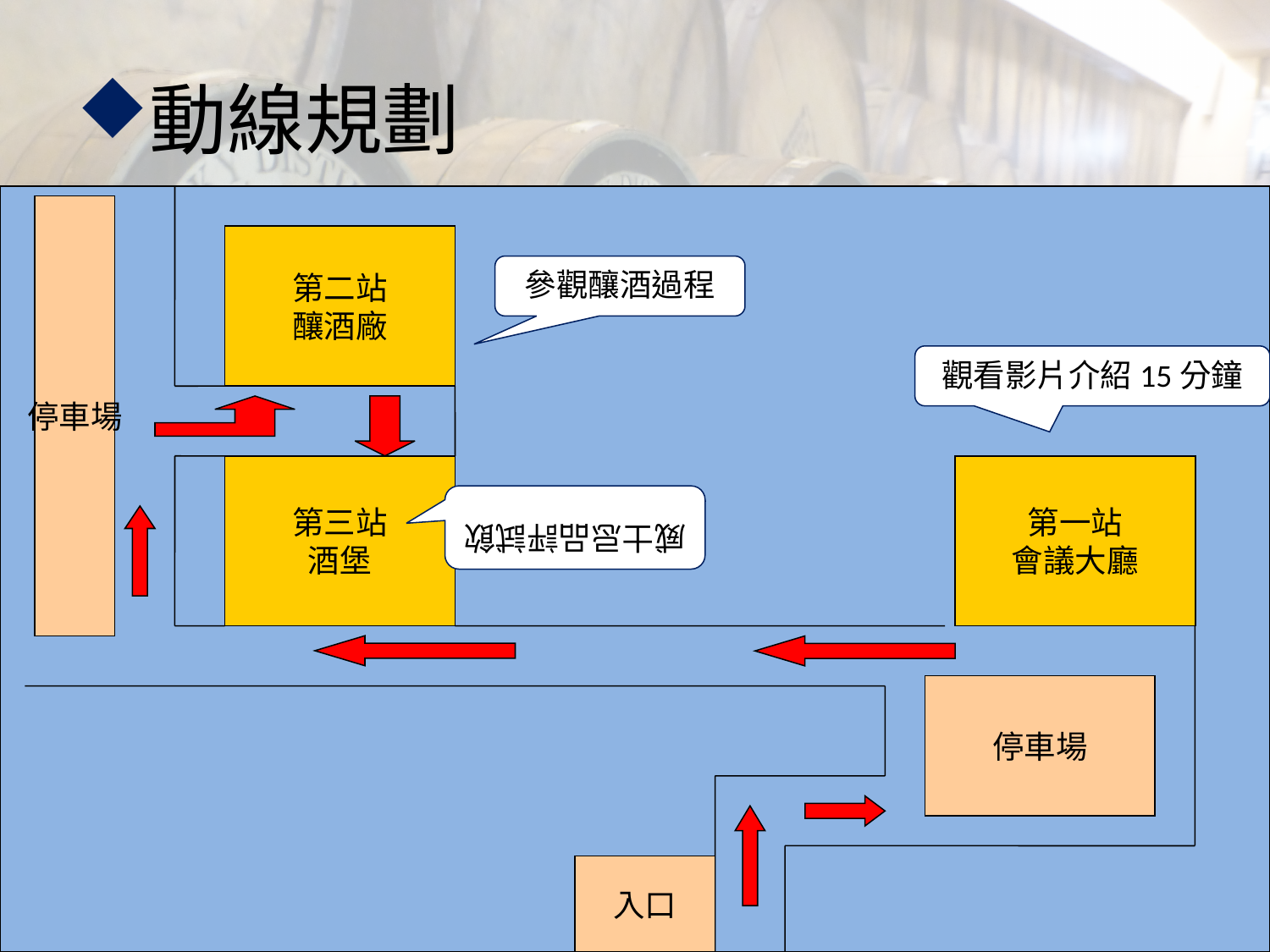

# 動線規劃

停車場
第二站
釀酒廠
參觀釀酒過程
觀看影片介紹15分鐘

威士忌品評試飲

第三站
酒堡
第一站
會議大廳

停車場

入口